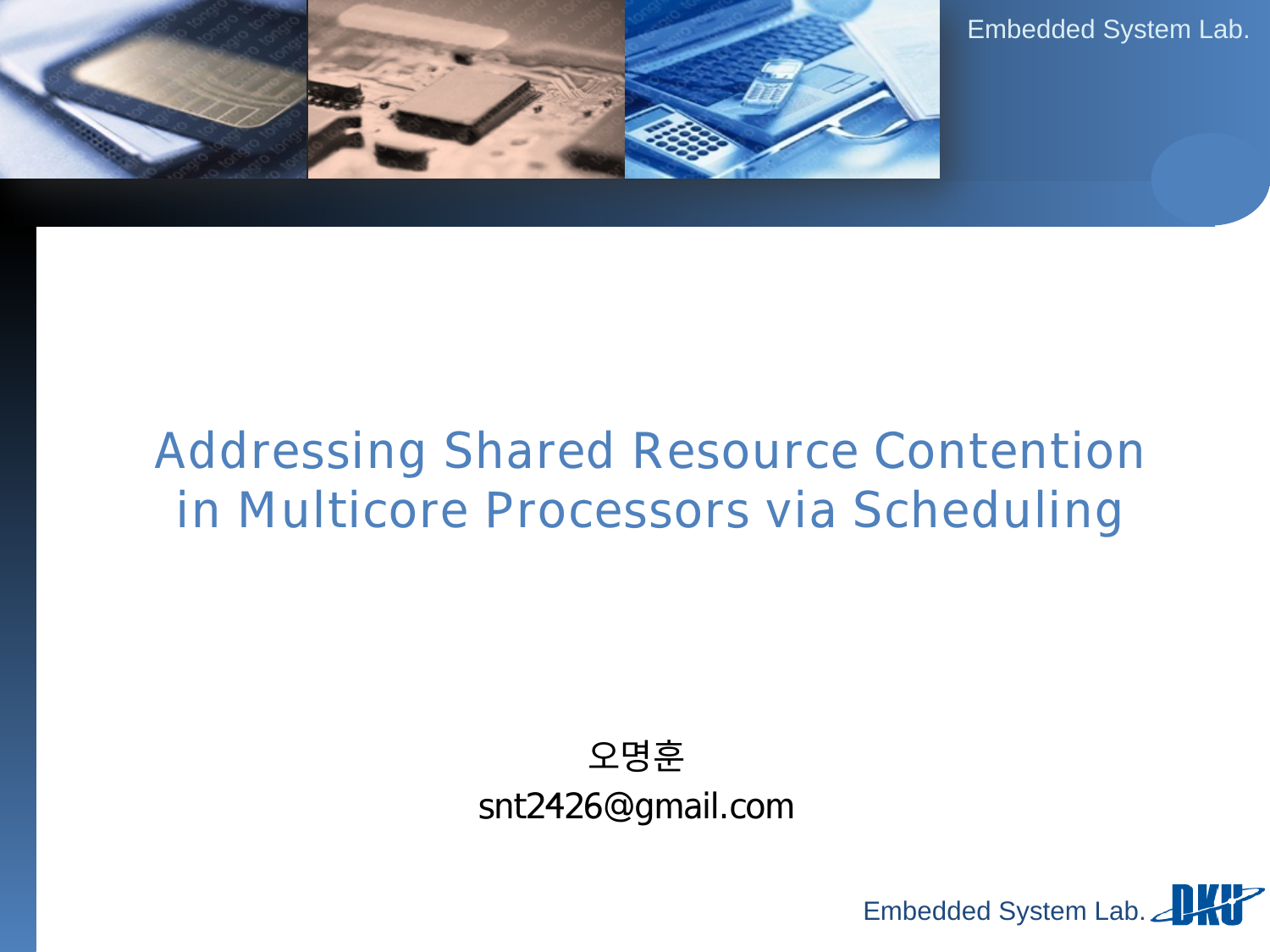

# Addressing Shared Resource Contention in Multicore Processors via Scheduling
오명훈
snt2426@gmail.com